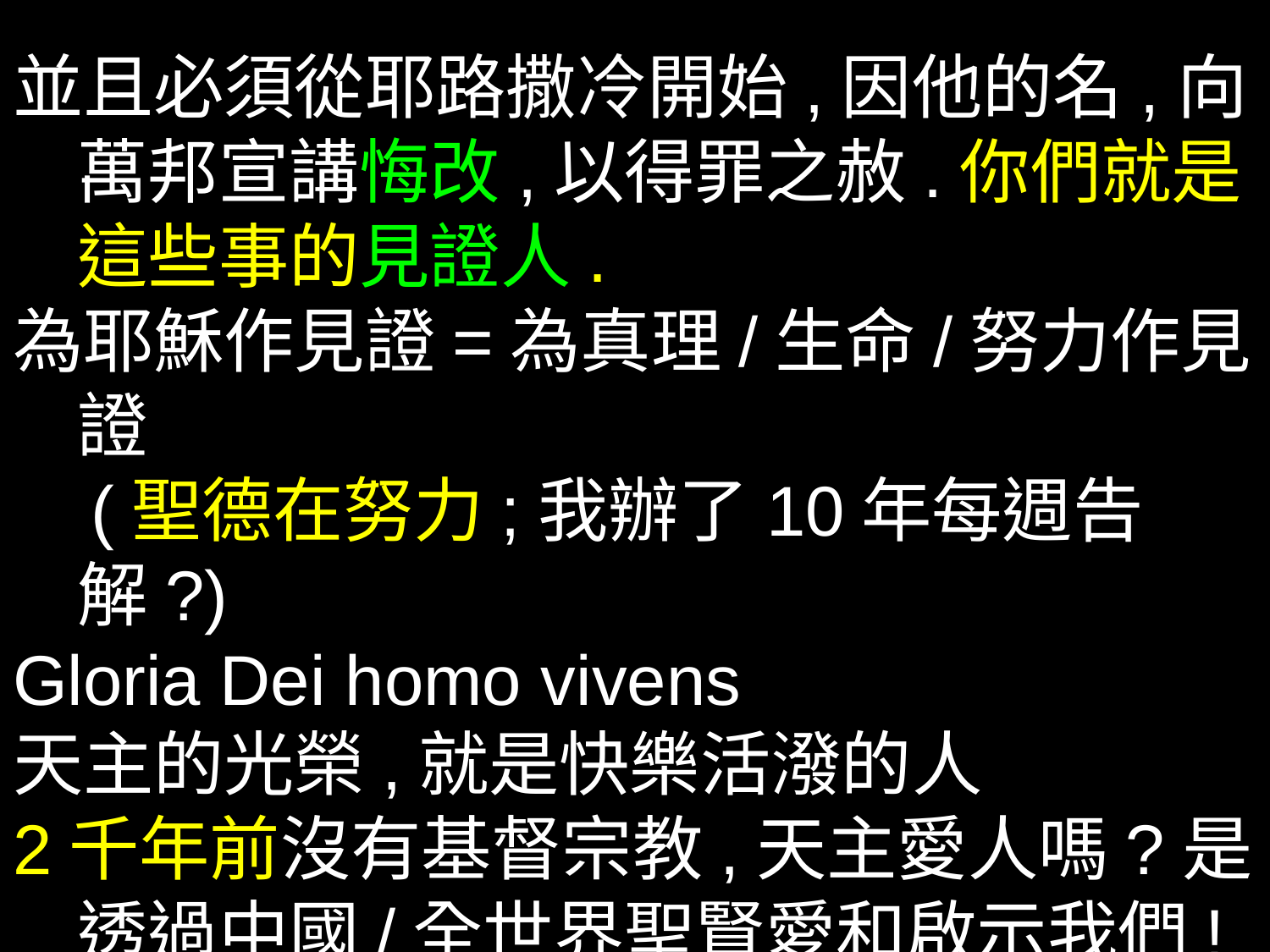

並且必須從耶路撒冷開始,因他的名,向萬邦宣講悔改,以得罪之赦.你們就是這些事的見證人.
為耶穌作見證=為真理/生命/努力作見證
    (聖德在努力;我辦了10年每週告解?)
Gloria Dei homo vivens
天主的光榮,就是快樂活潑的人
2千年前沒有基督宗教,天主愛人嗎?是透過中國/全世界聖賢愛和啟示我們!